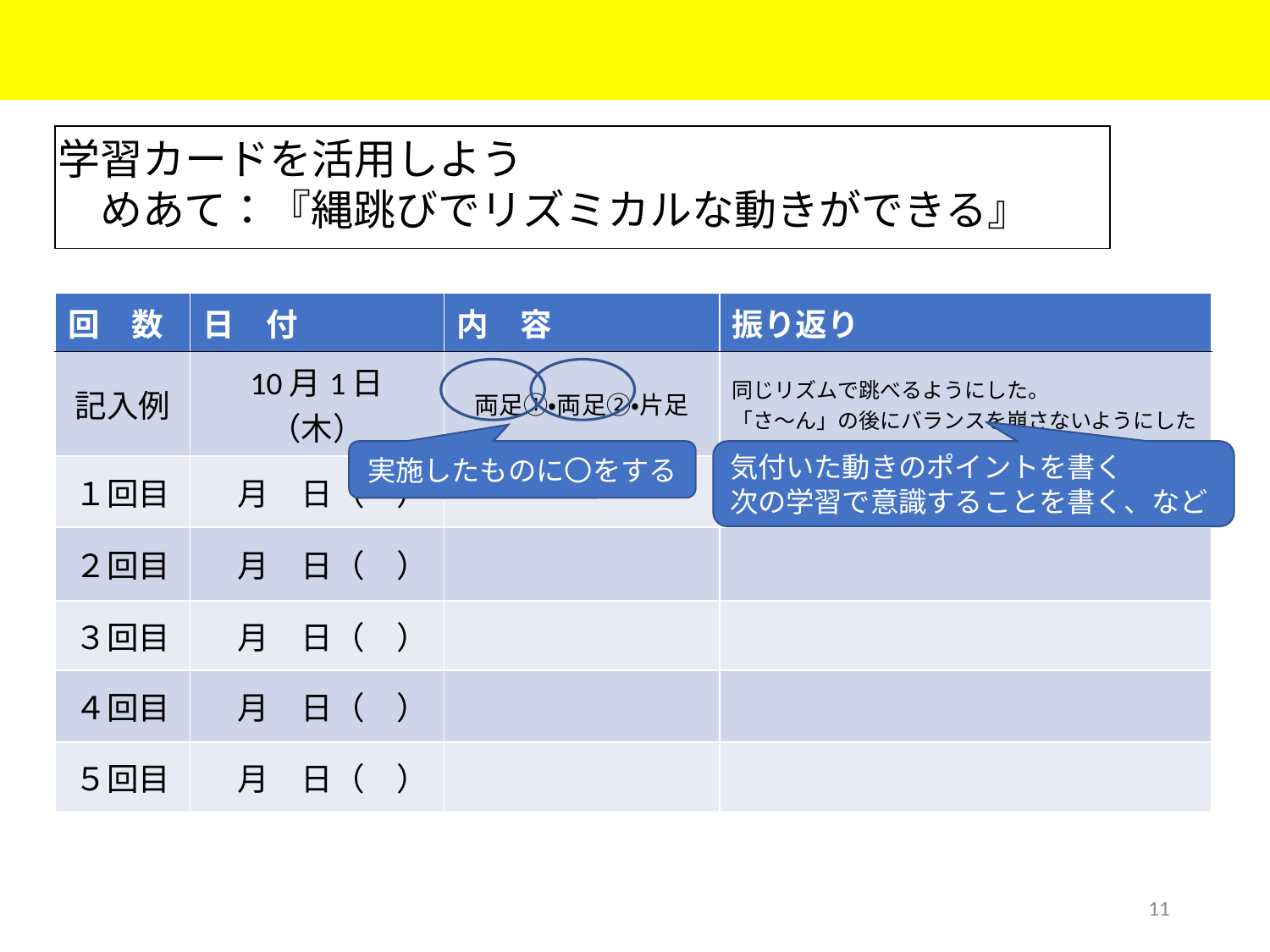

学習カードを活用しよう
　めあて：『縄跳びでリズミカルな動きができる』
| 回　数 | 日　付 | 内　容 | 振り返り |
| --- | --- | --- | --- |
| 記入例 | 10月1日（木） | 両足①・両足②・片足 | 同じリズムで跳べるようにした。 「さ～ん」の後にバランスを崩さないようにした |
| １回目 | 月　日（　） |  |  |
| ２回目 | 月　日（　） |  |  |
| ３回目 | 月　日（　） |  |  |
| ４回目 | 月　日（　） |  |  |
| ５回目 | 月　日（　） |  |  |

実施したものに〇をする
気付いた動きのポイントを書く
次の学習で意識することを書く、など
11